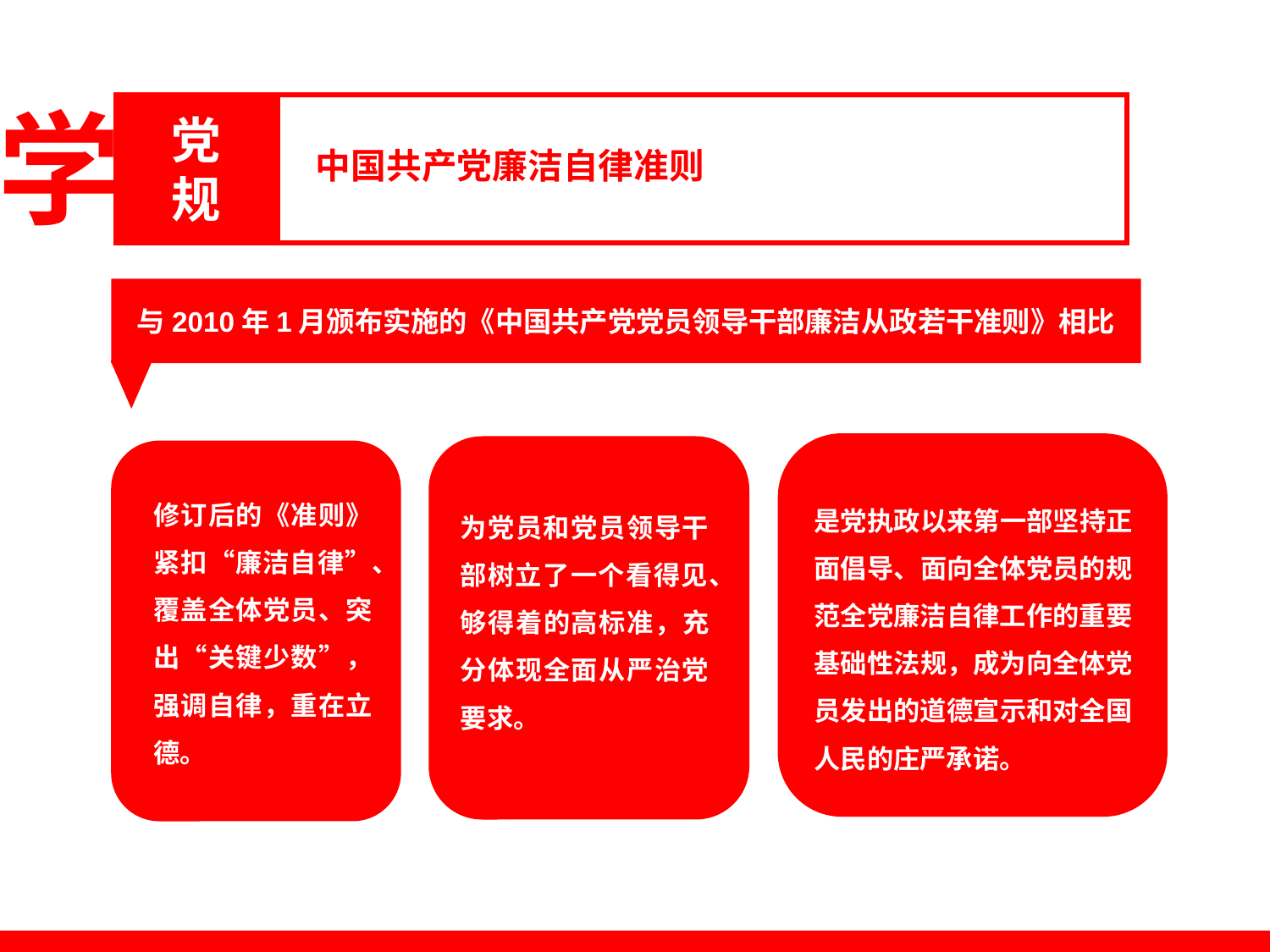

问
学

中国共产党廉洁自律准则
党规
与2010年1月颁布实施的《中国共产党党员领导干部廉洁从政若干准则》相比

修订后的《准则》紧扣“廉洁自律”、覆盖全体党员、突出“关键少数”，强调自律，重在立德。
是党执政以来第一部坚持正面倡导、面向全体党员的规范全党廉洁自律工作的重要基础性法规，成为向全体党员发出的道德宣示和对全国人民的庄严承诺。
为党员和党员领导干部树立了一个看得见、够得着的高标准，充分体现全面从严治党要求。